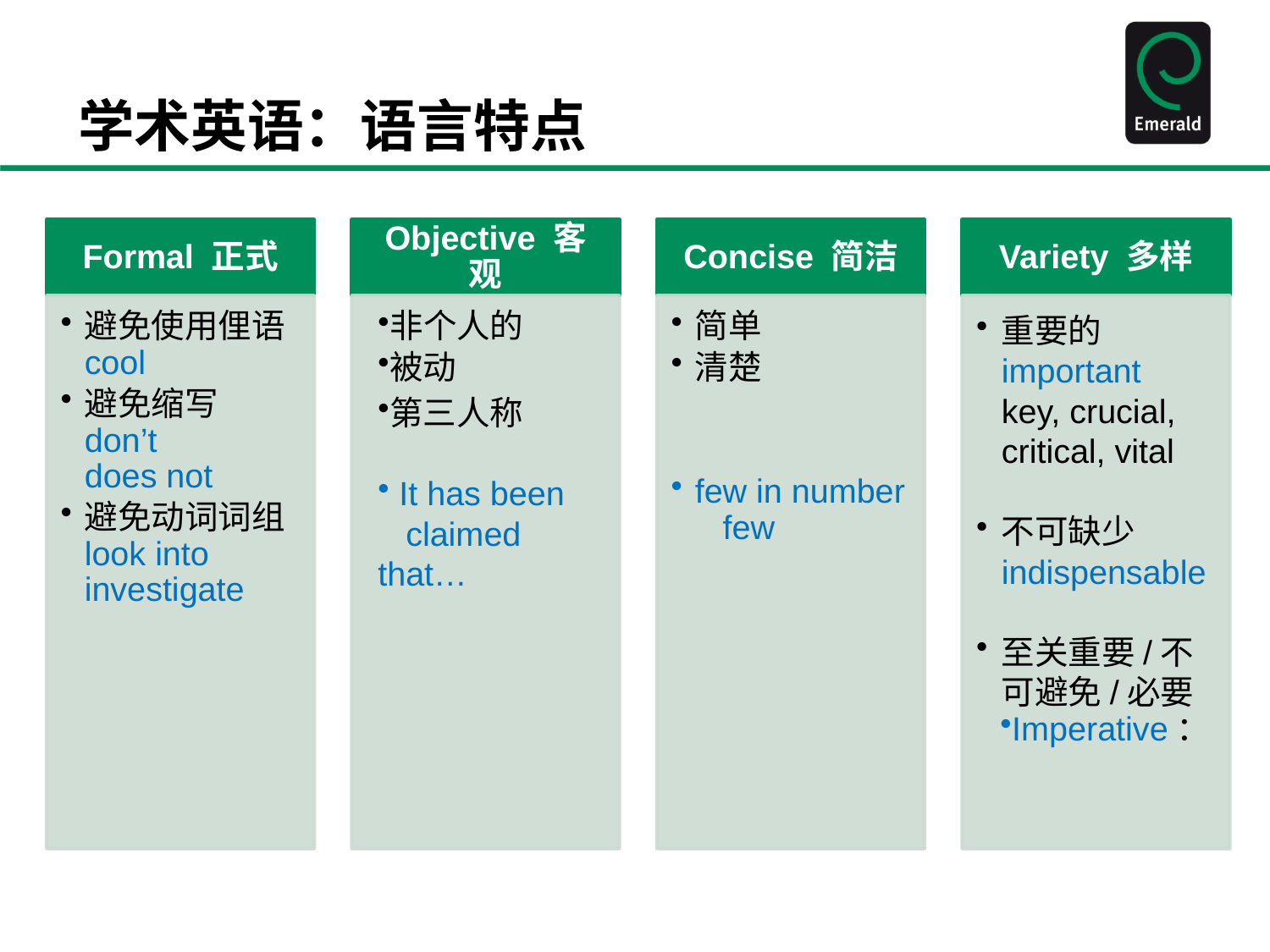

# 学术英语：语言特点
Formal 正式
避免使用俚语cool
避免缩写  don’t         does not
避免动词词组look into investigate
Objective 客观
非个人的
被动
第三人称

 It has been       claimed that…
Concise 简洁
简单
清楚

few in number    few

Variety 多样
重要的   important  key, crucial, critical, vital

不可缺少indispensable

至关重要/不可避免/必要
Imperative：